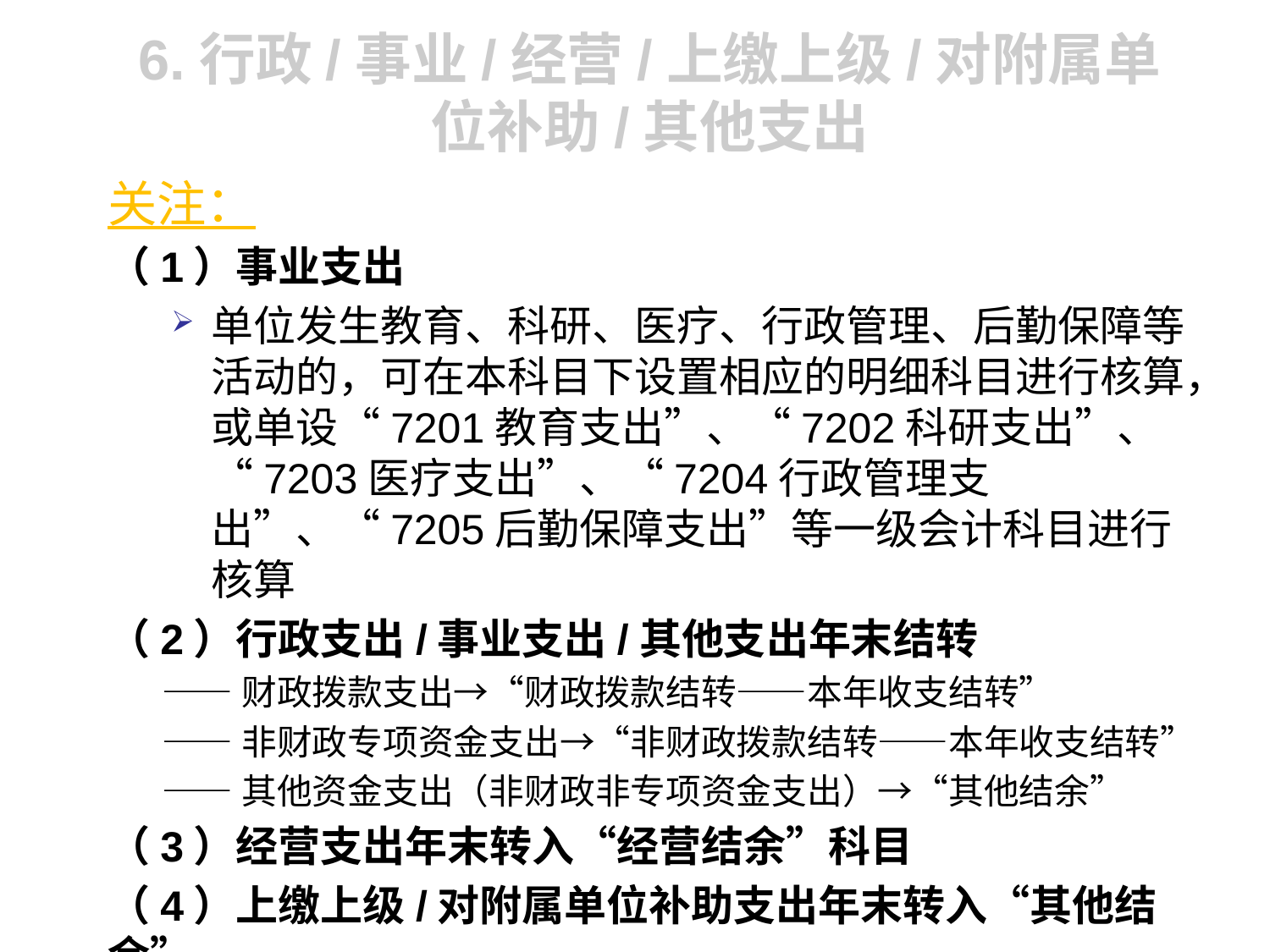

# 6.行政/事业/经营/上缴上级/对附属单位补助/其他支出
关注：
（1）事业支出
单位发生教育、科研、医疗、行政管理、后勤保障等活动的，可在本科目下设置相应的明细科目进行核算，或单设“7201教育支出”、“7202科研支出”、“7203医疗支出”、“7204行政管理支出”、“7205后勤保障支出”等一级会计科目进行核算
（2）行政支出/事业支出/其他支出年末结转
       ——财政拨款支出→“财政拨款结转——本年收支结转”
       ——非财政专项资金支出→“非财政拨款结转——本年收支结转”
       ——其他资金支出（非财政非专项资金支出）→“其他结余”
（3）经营支出年末转入“经营结余”科目
（4）上缴上级/对附属单位补助支出年末转入“其他结余”

184